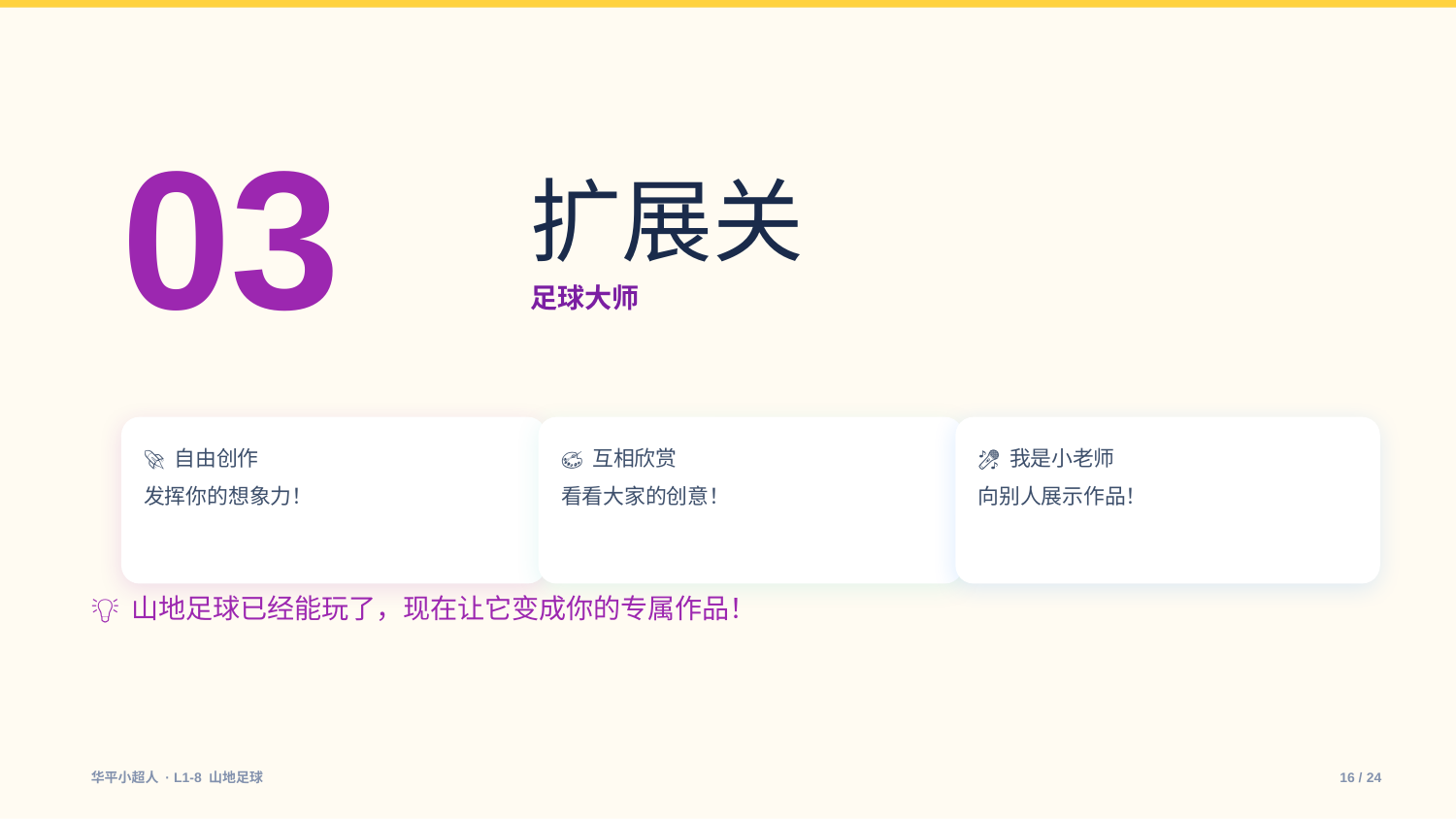

03
扩展关
足球大师

🚀 自由创作
发挥你的想象力！
🎨 互相欣赏
看看大家的创意！
🎤 我是小老师
向别人展示作品！
💡 山地足球已经能玩了，现在让它变成你的专属作品！
华平小超人 · L1-8 山地足球
16 / 24